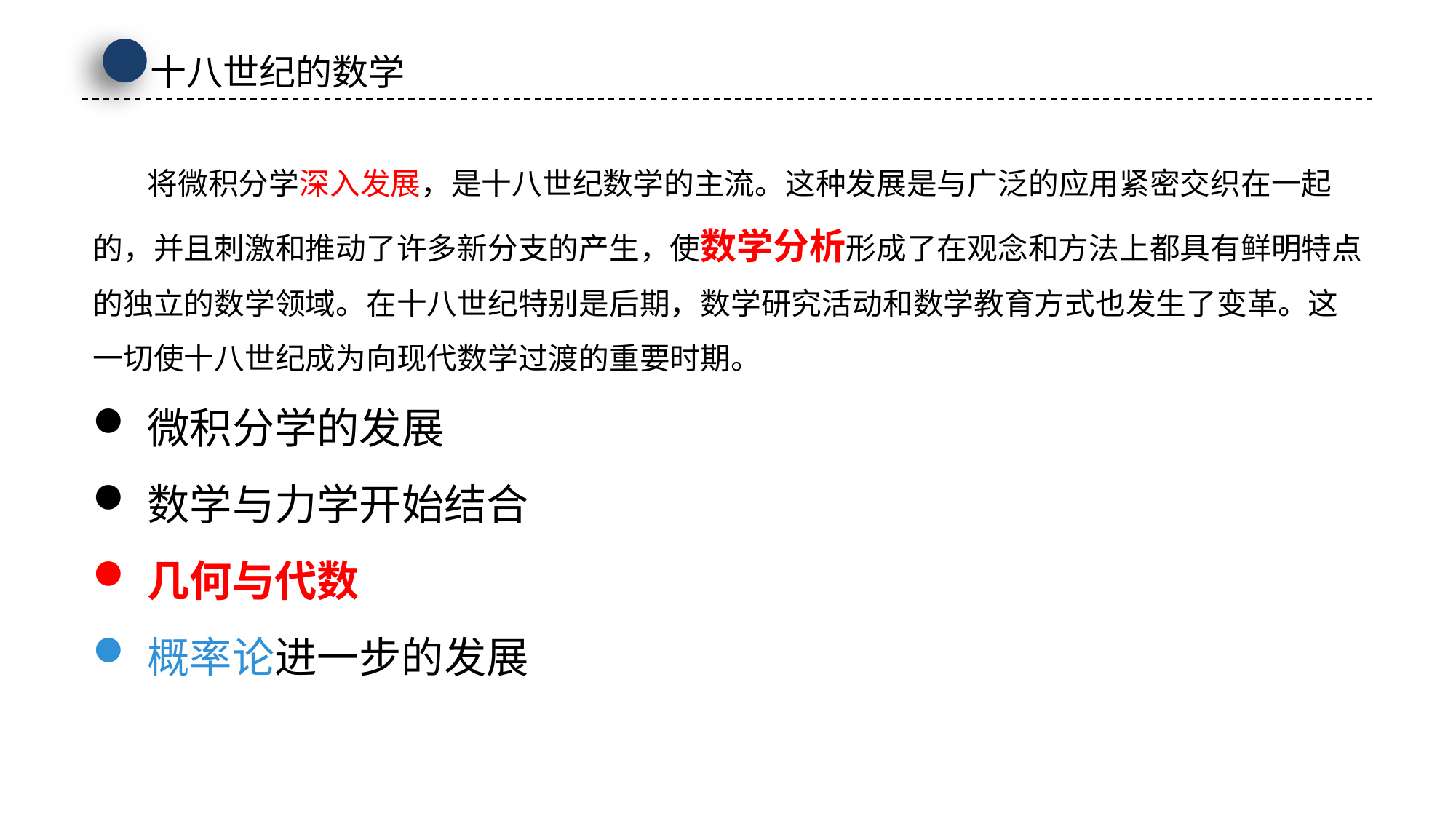

十八世纪的数学
将微积分学深入发展，是十八世纪数学的主流。这种发展是与广泛的应用紧密交织在一起的，并且刺激和推动了许多新分支的产生，使数学分析形成了在观念和方法上都具有鲜明特点的独立的数学领域。在十八世纪特别是后期，数学研究活动和数学教育方式也发生了变革。这一切使十八世纪成为向现代数学过渡的重要时期。
微积分学的发展
数学与力学开始结合
几何与代数
概率论进一步的发展